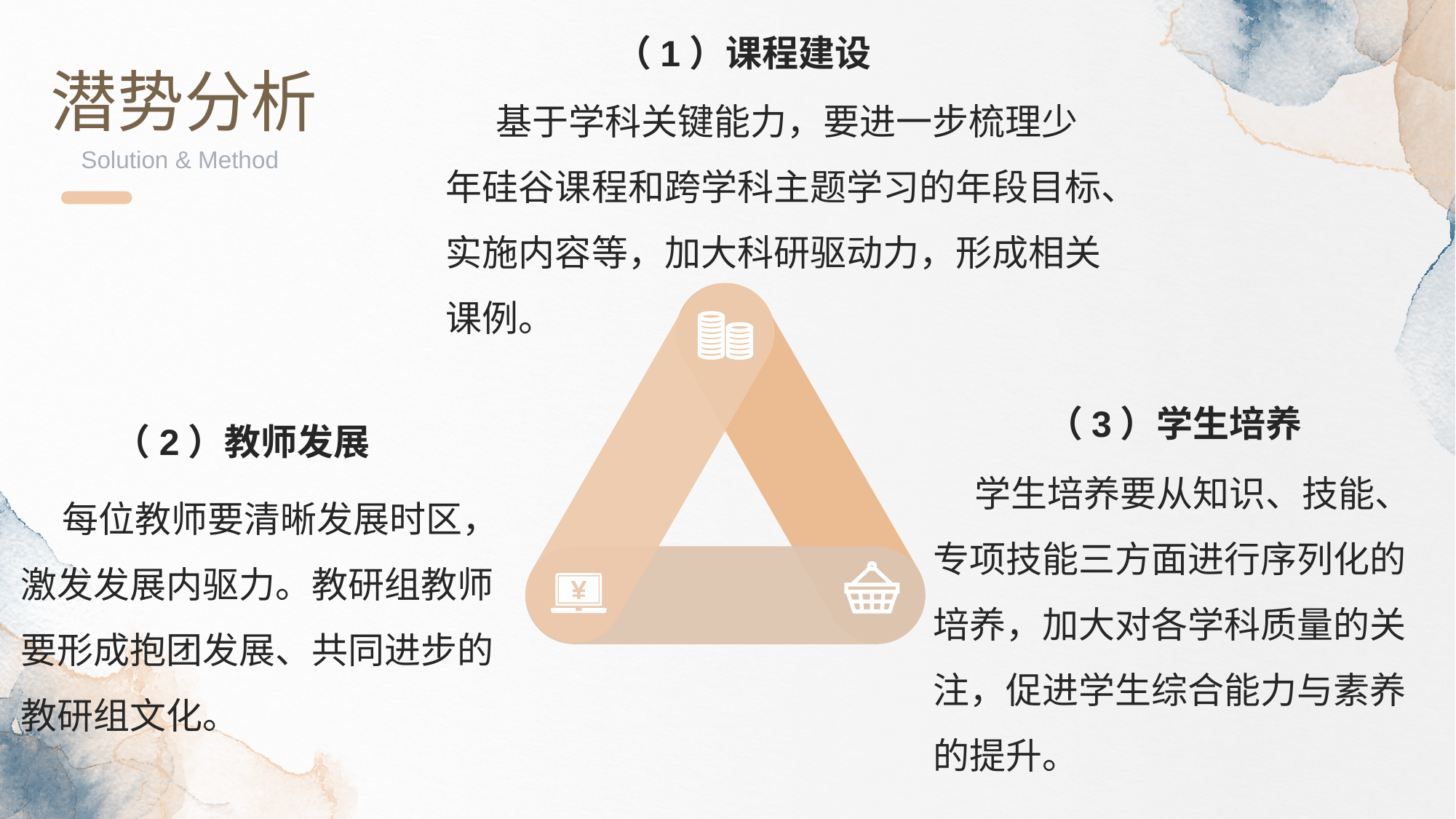

（1）课程建设
潜势分析
Solution & Method

     基于学科关键能力，要进一步梳理少年硅谷课程和跨学科主题学习的年段目标、实施内容等，加大科研驱动力，形成相关课例。

（3）学生培养
（2）教师发展
    学生培养要从知识、技能、专项技能三方面进行序列化的培养，加大对各学科质量的关注，促进学生综合能力与素养的提升。
    每位教师要清晰发展时区，激发发展内驱力。教研组教师要形成抱团发展、共同进步的教研组文化。